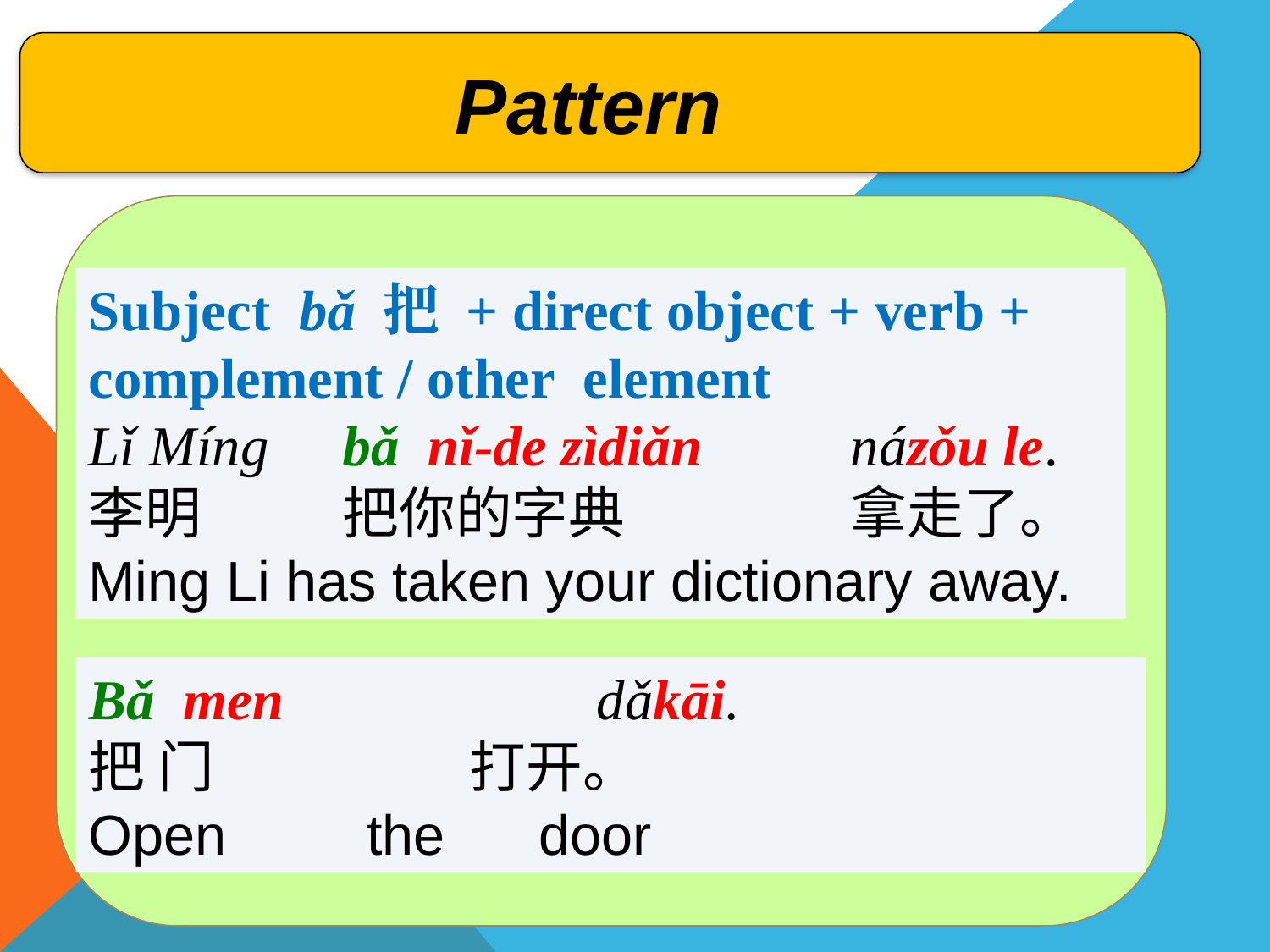

Pattern

Subject  bǎ 把 + direct object + verb + complement / other  element
Lǐ Míng 	bǎ  nǐ-de zìdiǎn 		názǒu le.
李明		把你的字典		拿走了。
Ming Li has taken your dictionary away.
Bǎ  men 			dǎkāi.
把 门			打开。
Open         the      door